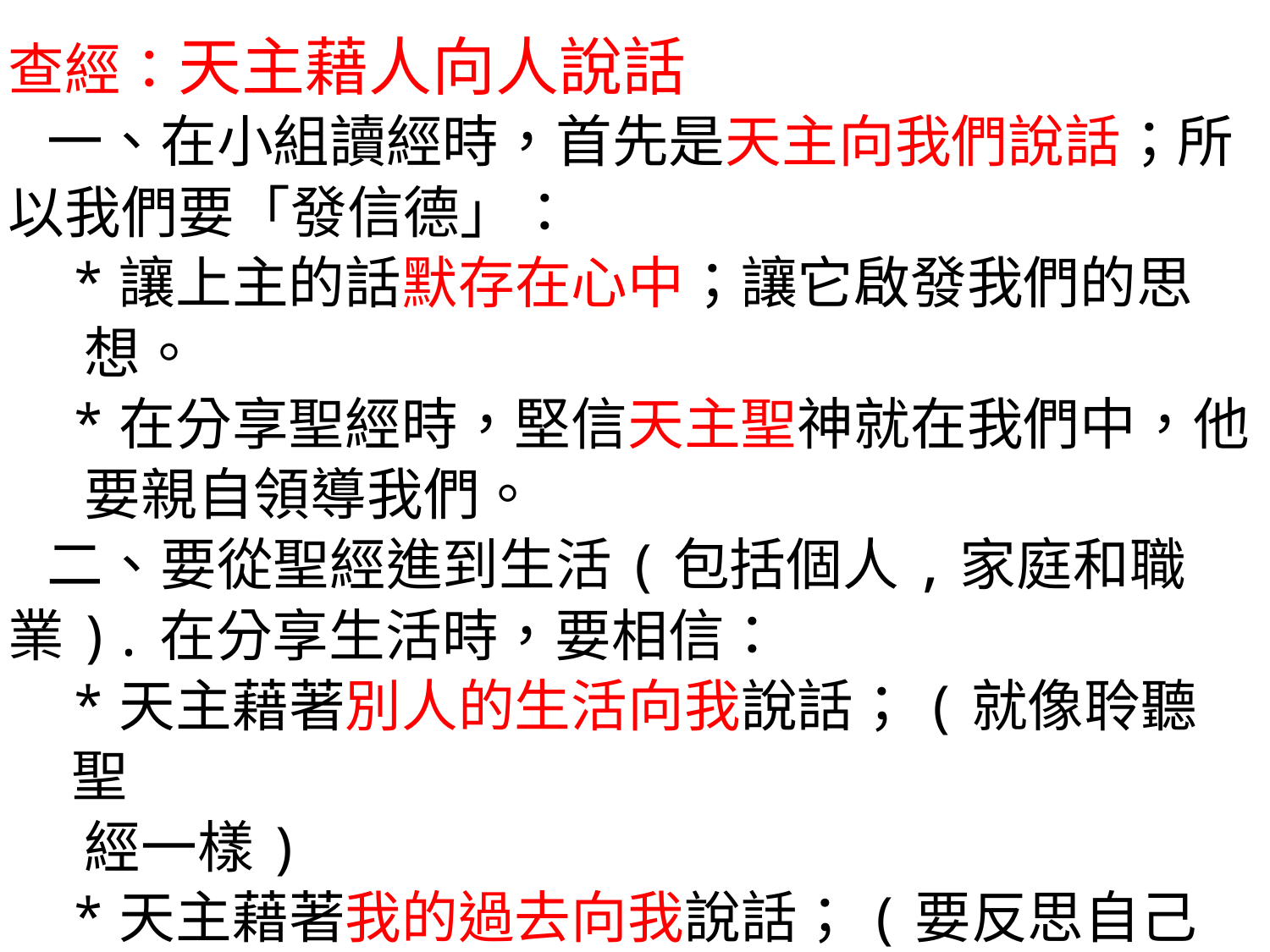

查經：天主藉人向人說話
  一、在小組讀經時，首先是天主向我們說話；所以我們要「發信德」：
*讓上主的話默存在心中；讓它啟發我們的思
 想。
*在分享聖經時，堅信天主聖神就在我們中，他
 要親自領導我們。
  二、要從聖經進到生活(包括個人,家庭和職業).在分享生活時，要相信：
*天主藉著別人的生活向我說話；(就像聆聽聖
 經一樣)
*天主藉著我的過去向我說話；(要反思自己的
 過去)